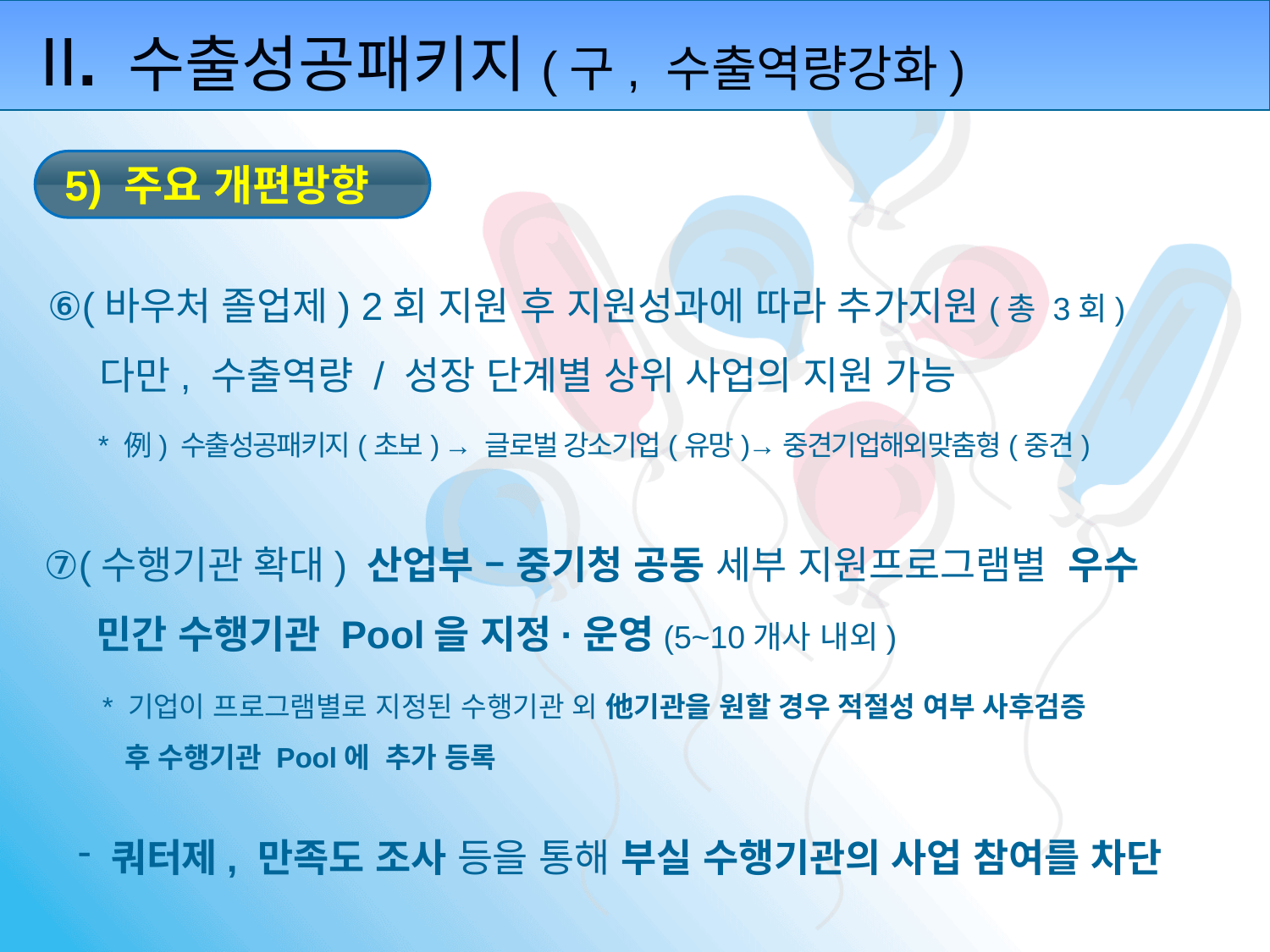

II.
수출성공패키지(구, 수출역량강화)
5) 주요 개편방향
⑥(바우처 졸업제) 2회 지원 후 지원성과에 따라 추가지원(총 3회)
    다만, 수출역량 / 성장 단계별 상위 사업의 지원 가능

* 例) 수출성공패키지(초보) → 글로벌 강소기업(유망)→중견기업해외맞춤형(중견)
⑦(수행기관 확대) 산업부 – 중기청 공동 세부 지원프로그램별  우수
    민간 수행기관 Pool을 지정·운영(5~10개사 내외)

 * 기업이 프로그램별로 지정된 수행기관 외 他기관을 원할 경우 적절성 여부 사후검증
   후 수행기관 Pool에  추가 등록
 쿼터제, 만족도 조사 등을 통해 부실 수행기관의 사업 참여를 차단